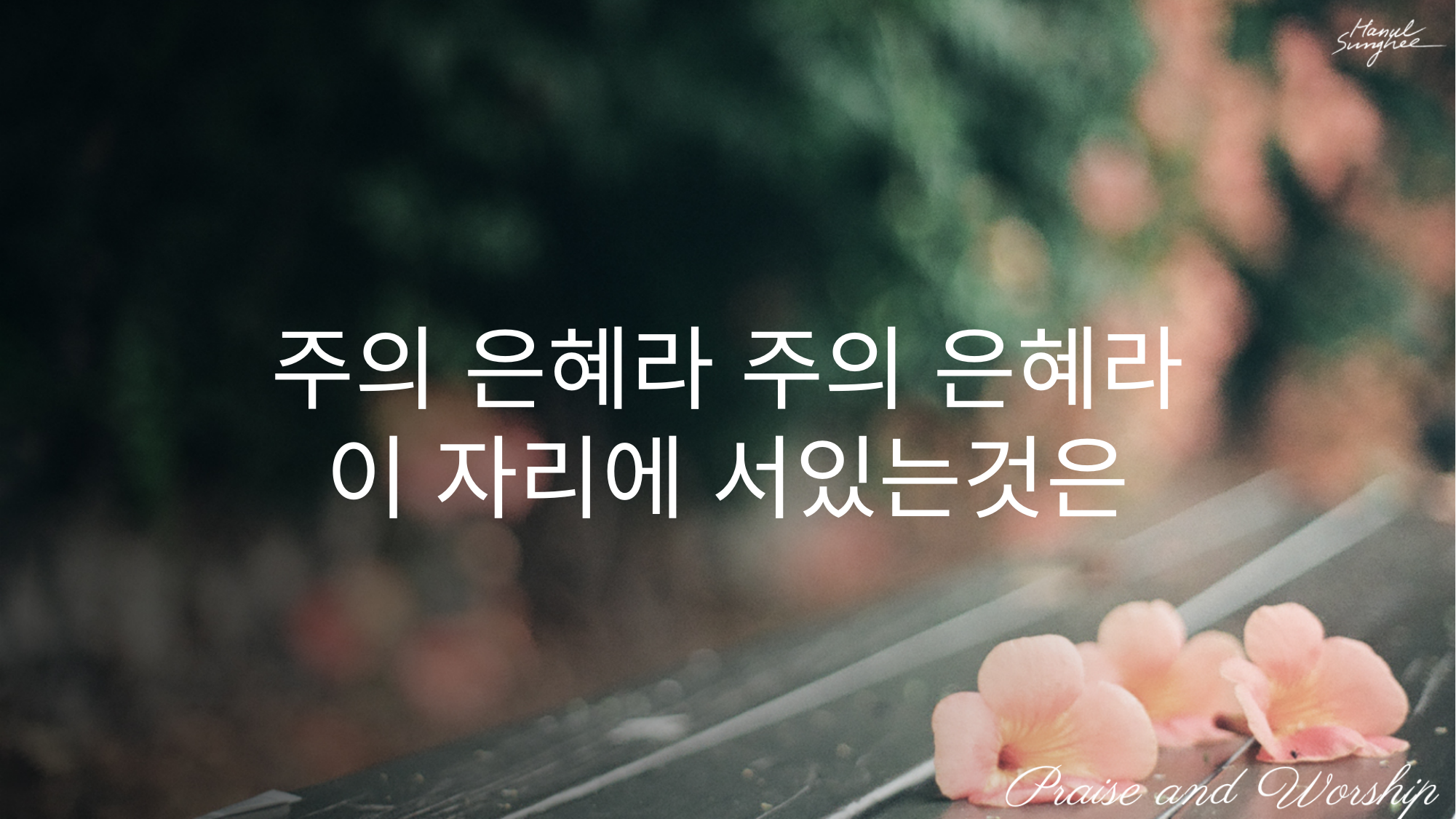

주의 은혜라 주의 은혜라
이 자리에 서있는것은